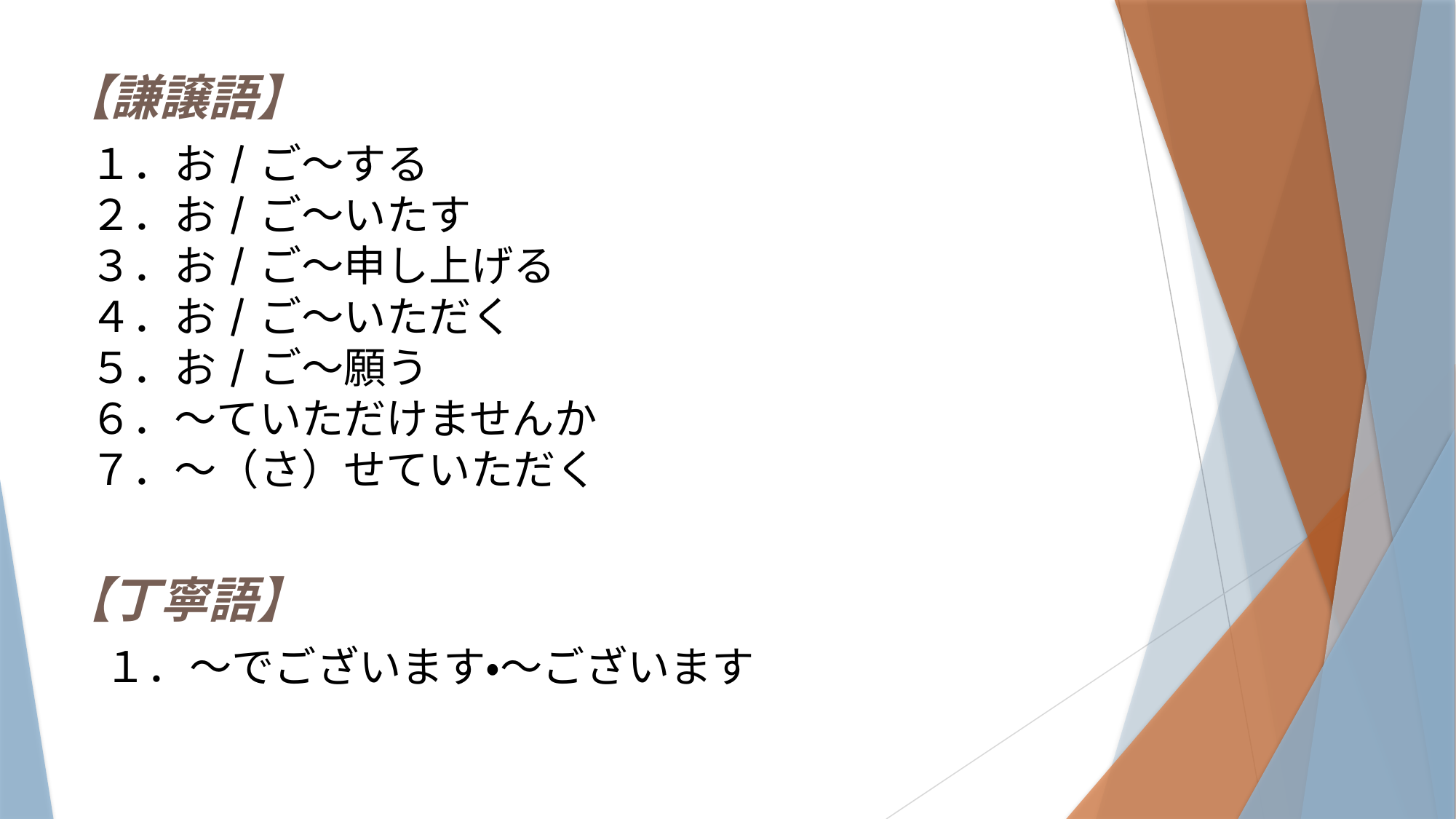

【謙譲語】
１．お/ご～する
２．お/ご～いたす
３．お/ご～申し上げる
４．お/ご～いただく
５．お/ご～願う
６．～ていただけませんか
７．～（さ）せていただく
【丁寧語】
１．～でございます・～ございます